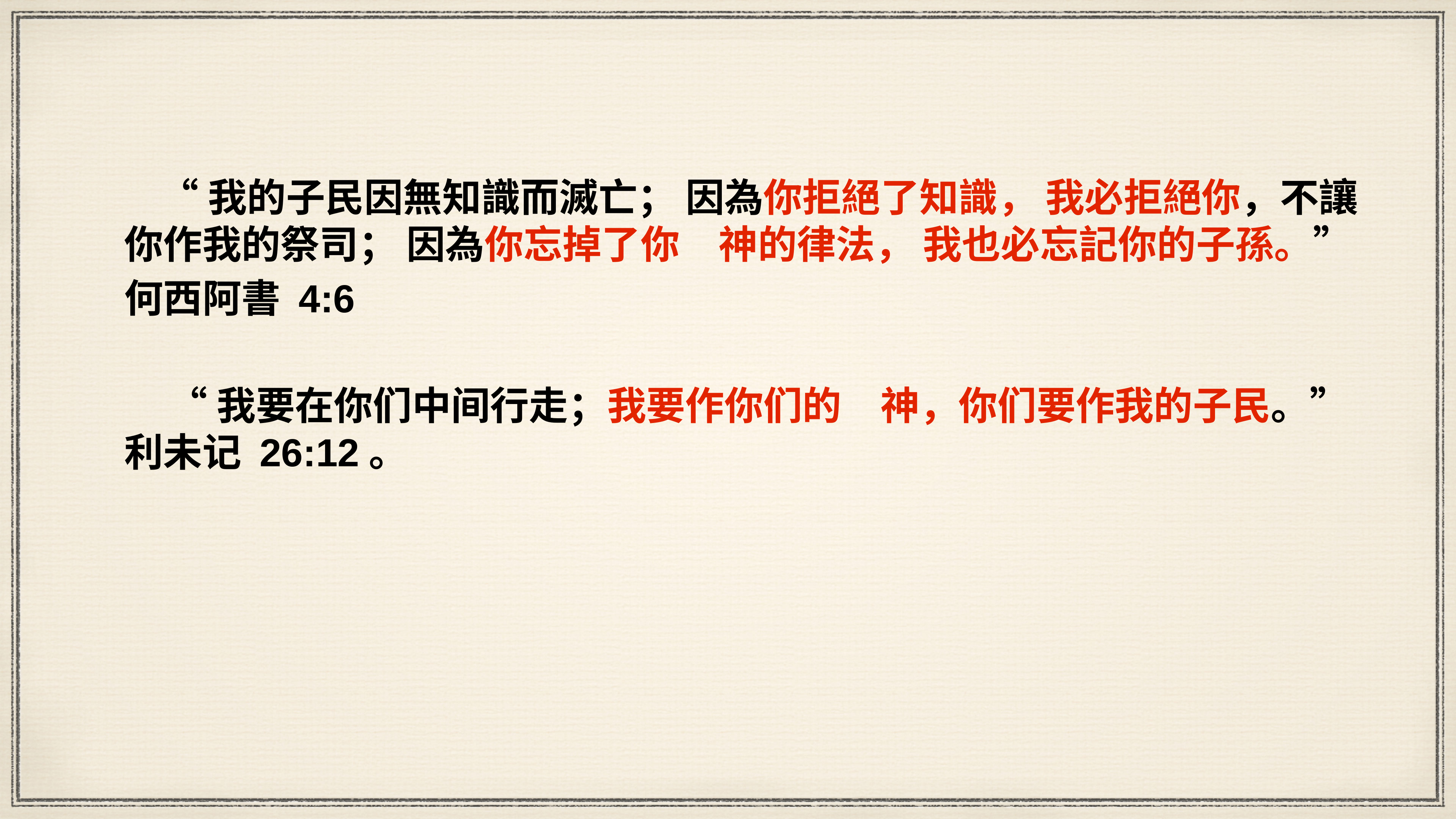

“我的子民因無知識而滅亡； 因為你拒絕了知識， 我必拒絕你，不讓你作我的祭司； 因為你忘掉了你　神的律法， 我也必忘記你的子孫。”
何西阿書 4:6

     “我要在你们中间行走；我要作你们的　神，你们要作我的子民。”利未记 26:12。